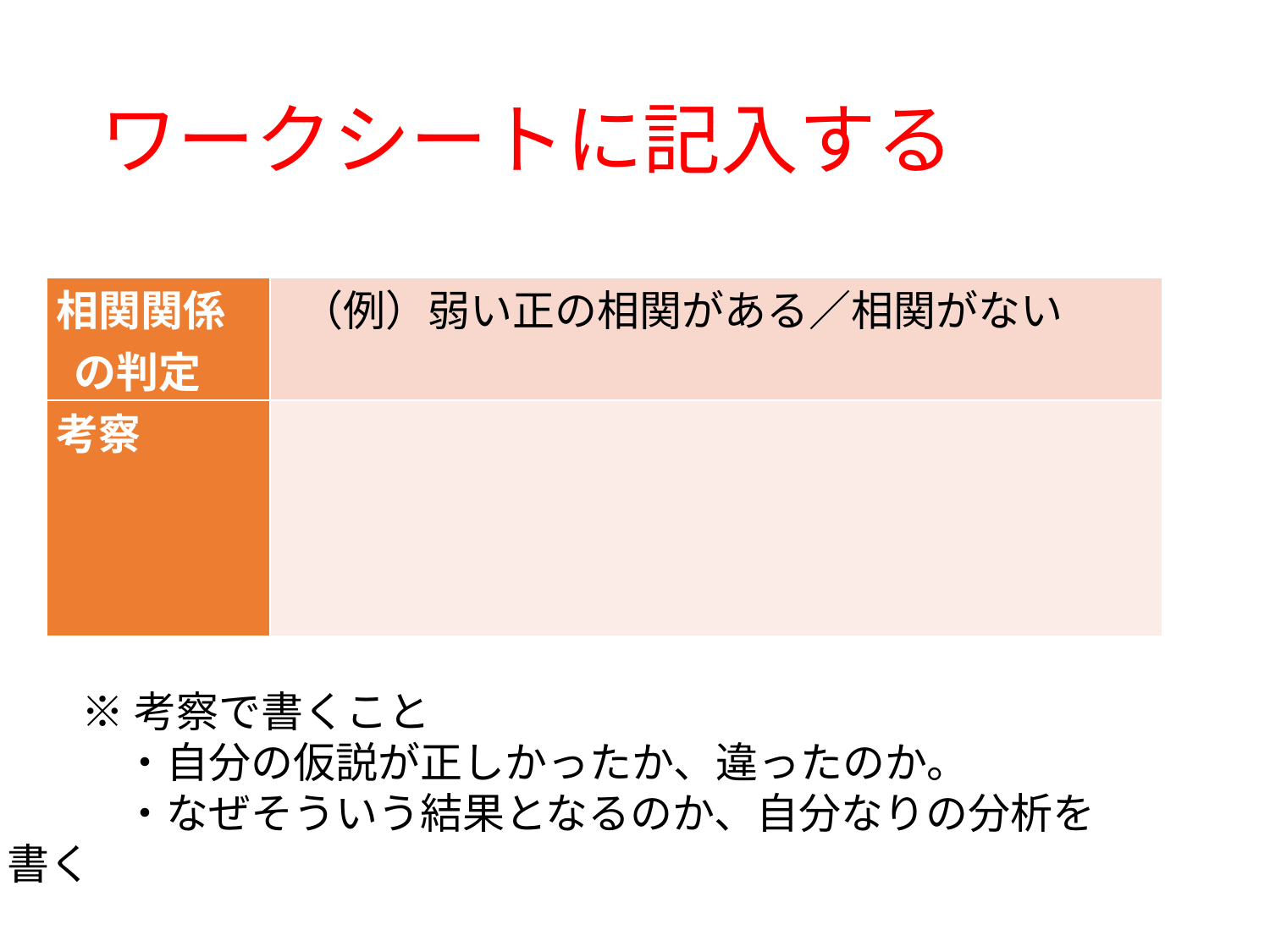

# ワークシートに記入する
| 相関関係 の判定 | （例）弱い正の相関がある／相関がない |
| --- | --- |
| 考察 |  |
※考察で書くこと
　・自分の仮説が正しかったか、違ったのか。
　・なぜそういう結果となるのか、自分なりの分析を書く